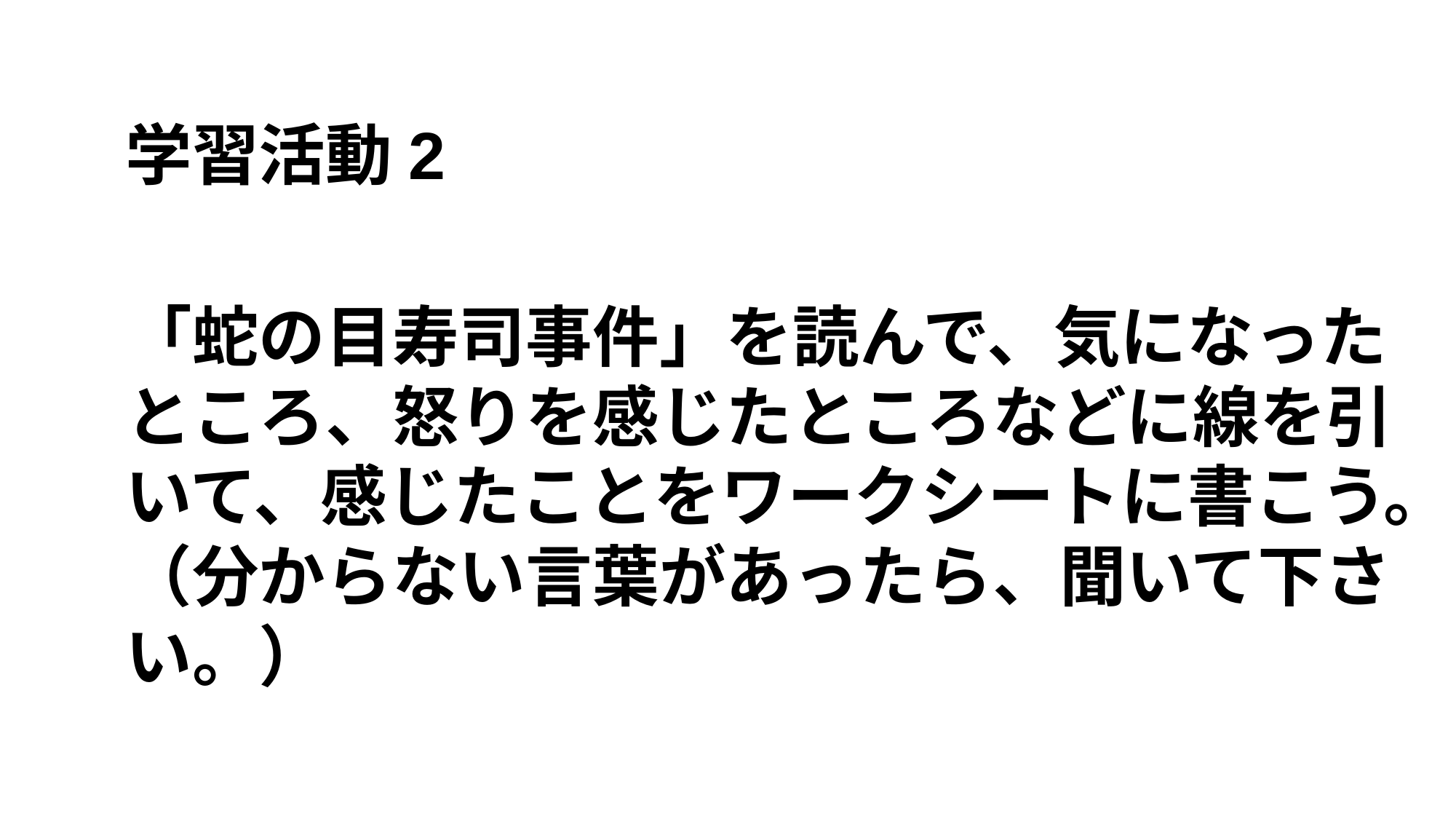

学習活動2

「蛇の目寿司事件」を読んで、気になったところ、怒りを感じたところなどに線を引いて、感じたことをワークシートに書こう。
（分からない言葉があったら、聞いて下さい。）